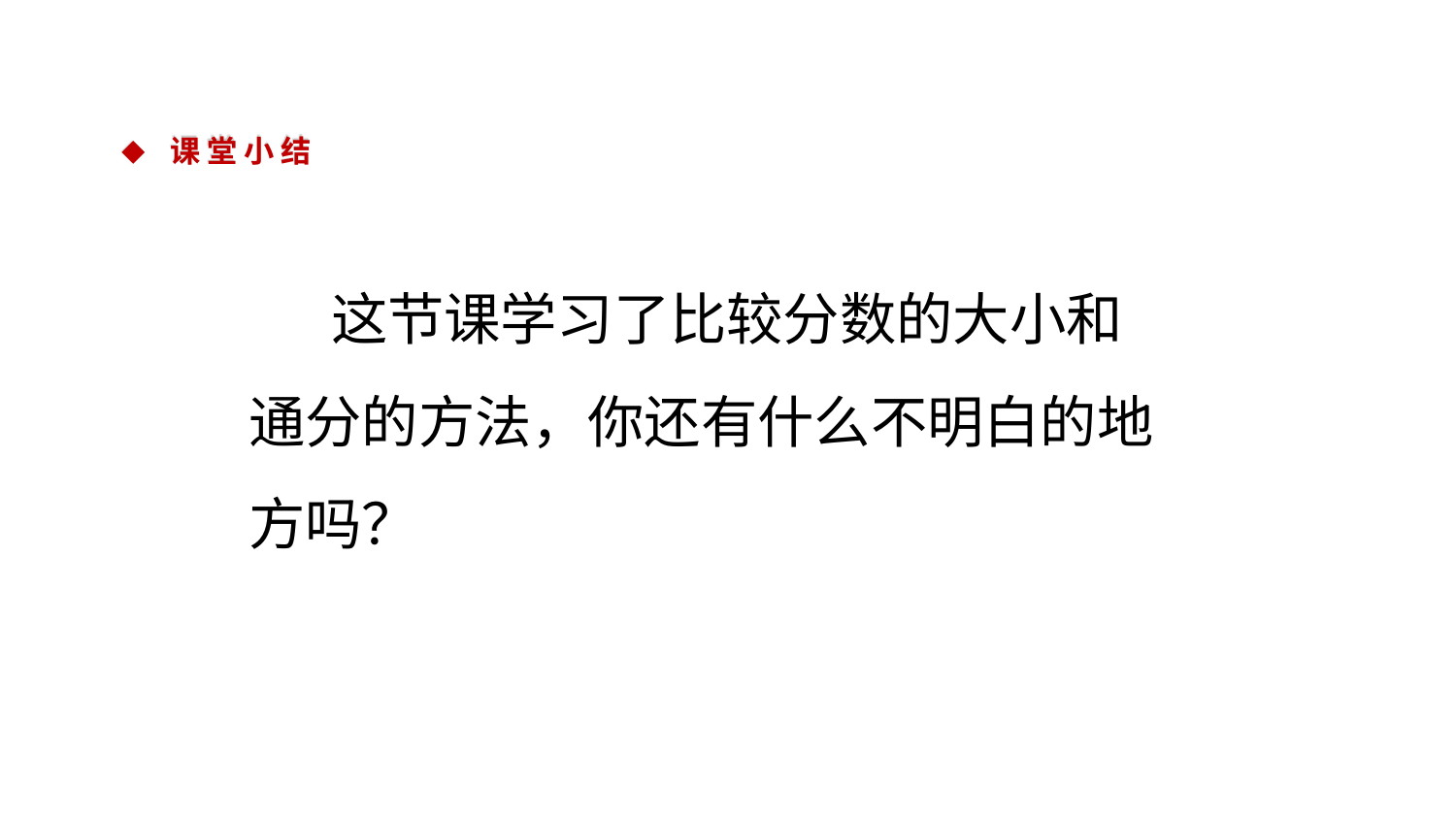

课 堂 小 结
     这节课学习了比较分数的大小和通分的方法，你还有什么不明白的地方吗？